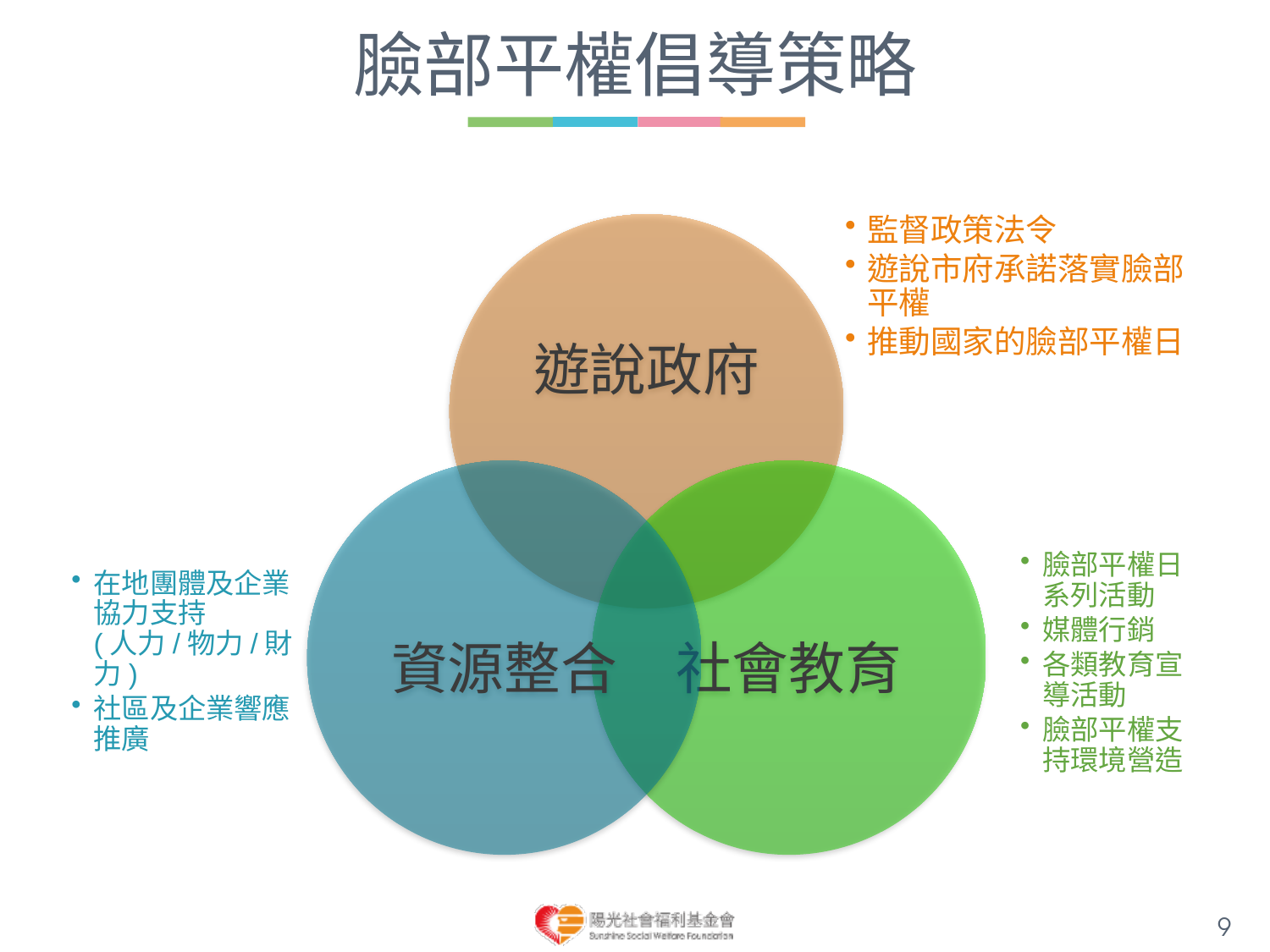

# 臉部平權倡導策略

監督政策法令
遊說市府承諾落實臉部平權
推動國家的臉部平權日
遊說政府
社會教育
資源整合

臉部平權日系列活動
媒體行銷
各類教育宣導活動
臉部平權支持環境營造

在地團體及企業協力支持
(人力/物力/財力)
社區及企業響應推廣
9